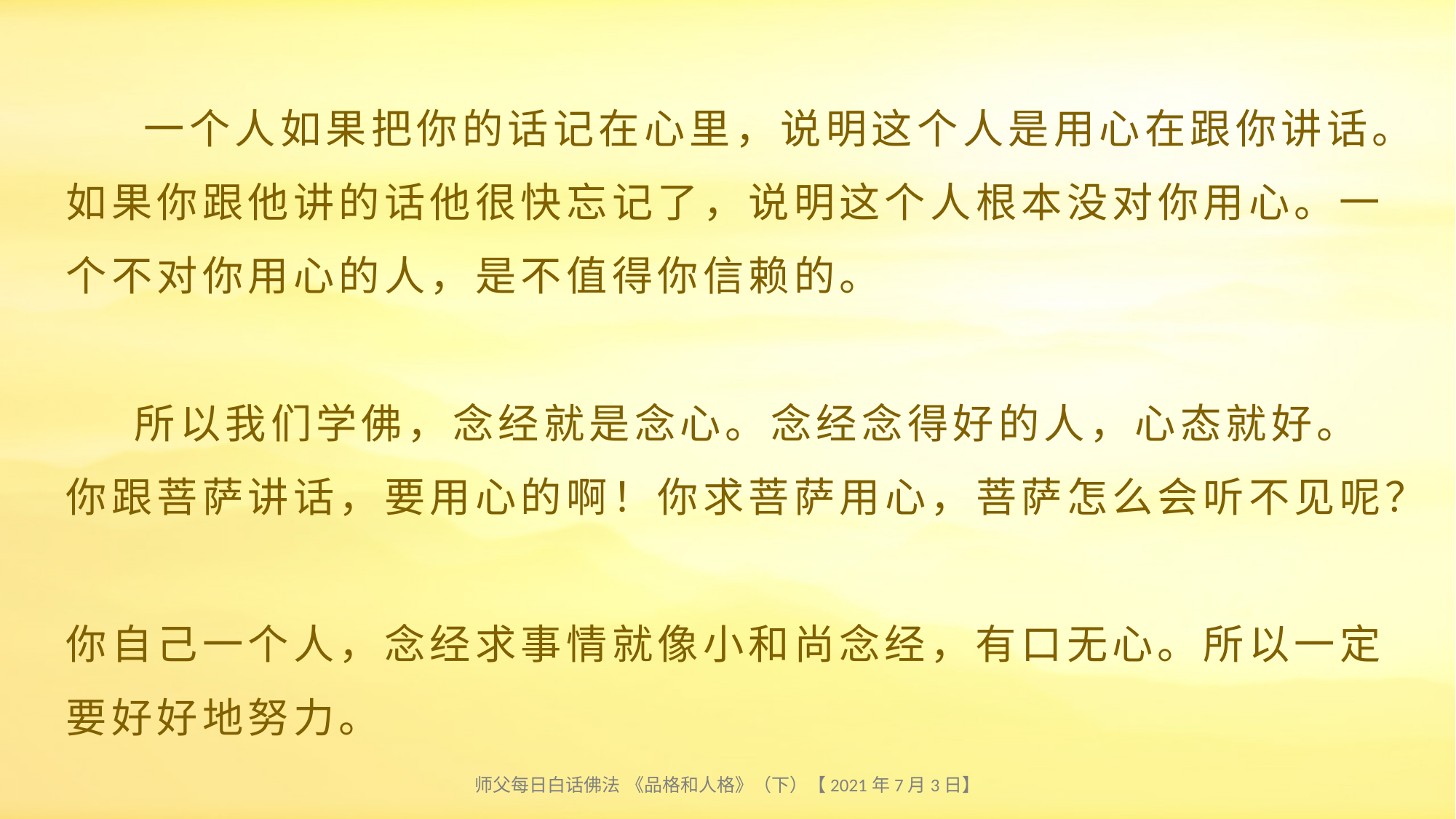

# 一个人如果把你的话记在心里，说明这个人是用心在跟你讲话。如果你跟他讲的话他很快忘记了，说明这个人根本没对你用心。一个不对你用心的人，是不值得你信赖的。 所以我们学佛，念经就是念心。念经念得好的人，心态就好。你跟菩萨讲话，要用心的啊！你求菩萨用心，菩萨怎么会听不见呢？ 你自己一个人，念经求事情就像小和尚念经，有口无心。所以一定要好好地努力。
师父每日白话佛法 《品格和人格》（下）【2021年7月3日】